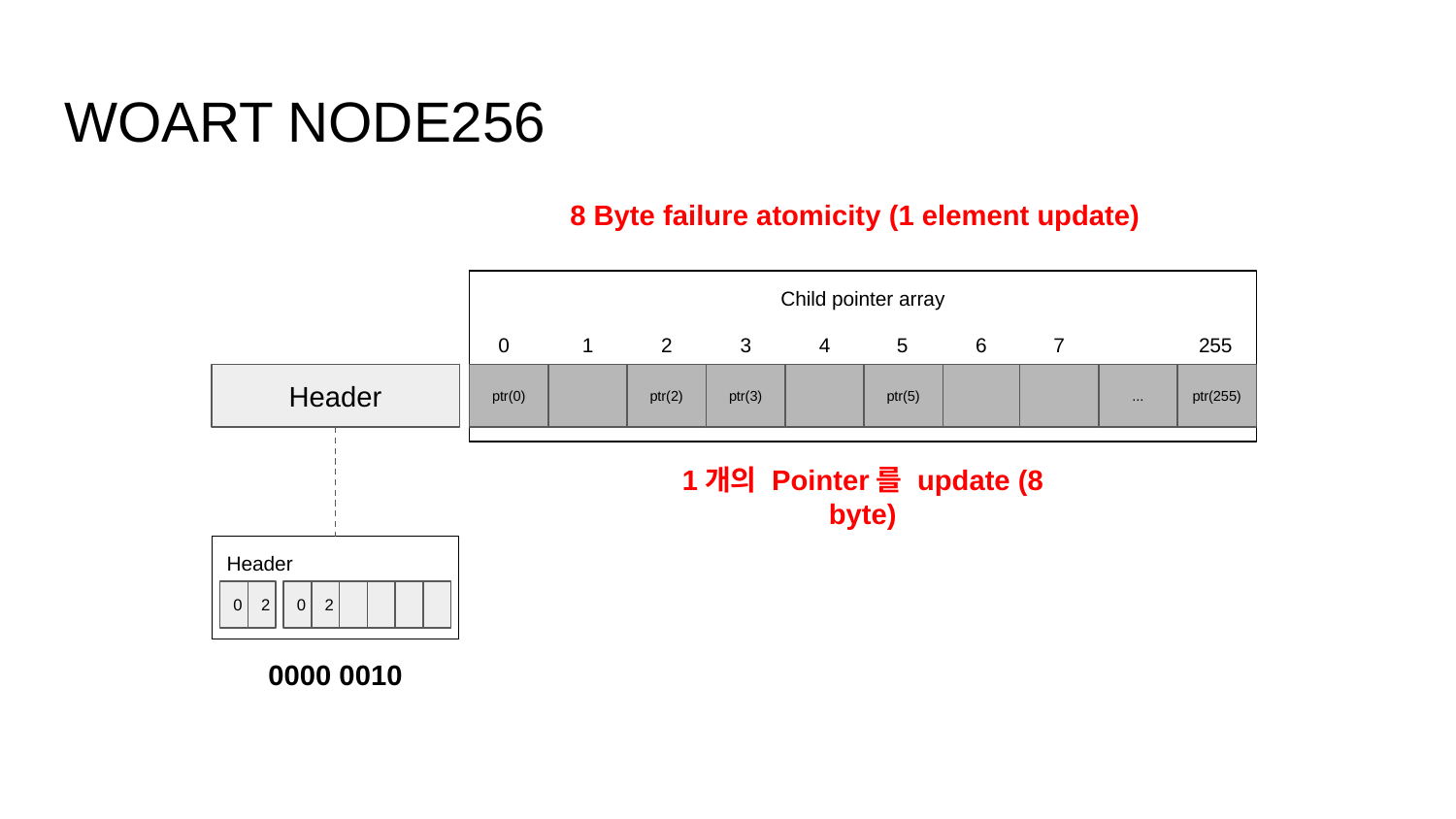

# WOART NODE256
8 Byte failure atomicity (1 element update)
Child pointer array
255
0
1
2
3
4
5
6
7
Header
ptr(0)

ptr(2)
ptr(3)

ptr(5)

...
ptr(255)
1개의 Pointer를 update (8 byte)
Header
0
2
0
2

0000 0010